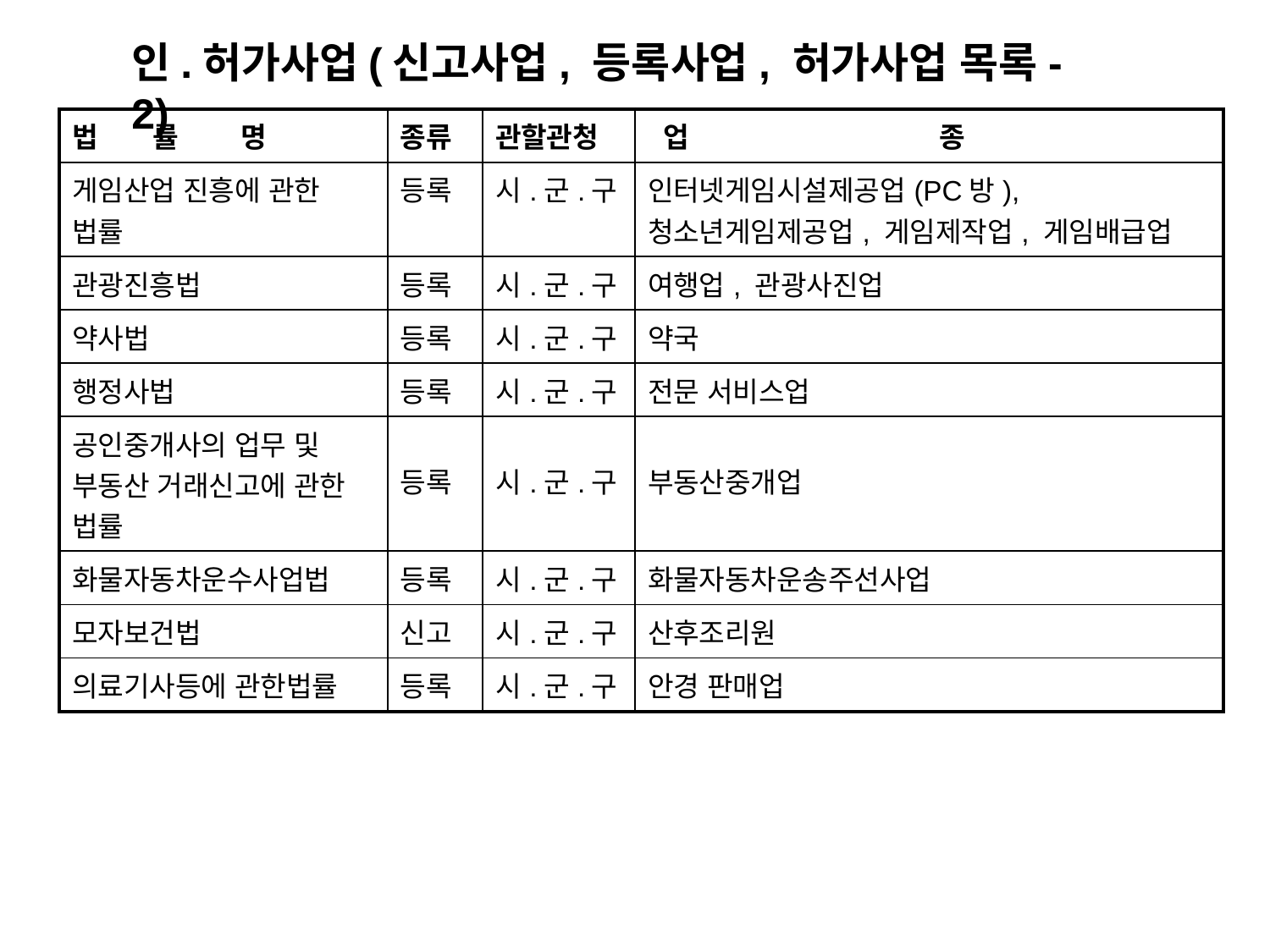

인.허가사업(신고사업, 등록사업, 허가사업 목록-2)
| 법 률 명 | 종류 | 관할관청 | 업 종 |
| --- | --- | --- | --- |
| 게임산업 진흥에 관한 법률 | 등록 | 시.군.구 | 인터넷게임시설제공업(PC방), 청소년게임제공업, 게임제작업, 게임배급업 |
| 관광진흥법 | 등록 | 시.군.구 | 여행업, 관광사진업 |
| 약사법 | 등록 | 시.군.구 | 약국 |
| 행정사법 | 등록 | 시.군.구 | 전문 서비스업 |
| 공인중개사의 업무 및 부동산 거래신고에 관한 법률 | 등록 | 시.군.구 | 부동산중개업 |
| 화물자동차운수사업법 | 등록 | 시.군.구 | 화물자동차운송주선사업 |
| 모자보건법 | 신고 | 시.군.구 | 산후조리원 |
| 의료기사등에 관한법률 | 등록 | 시.군.구 | 안경 판매업 |